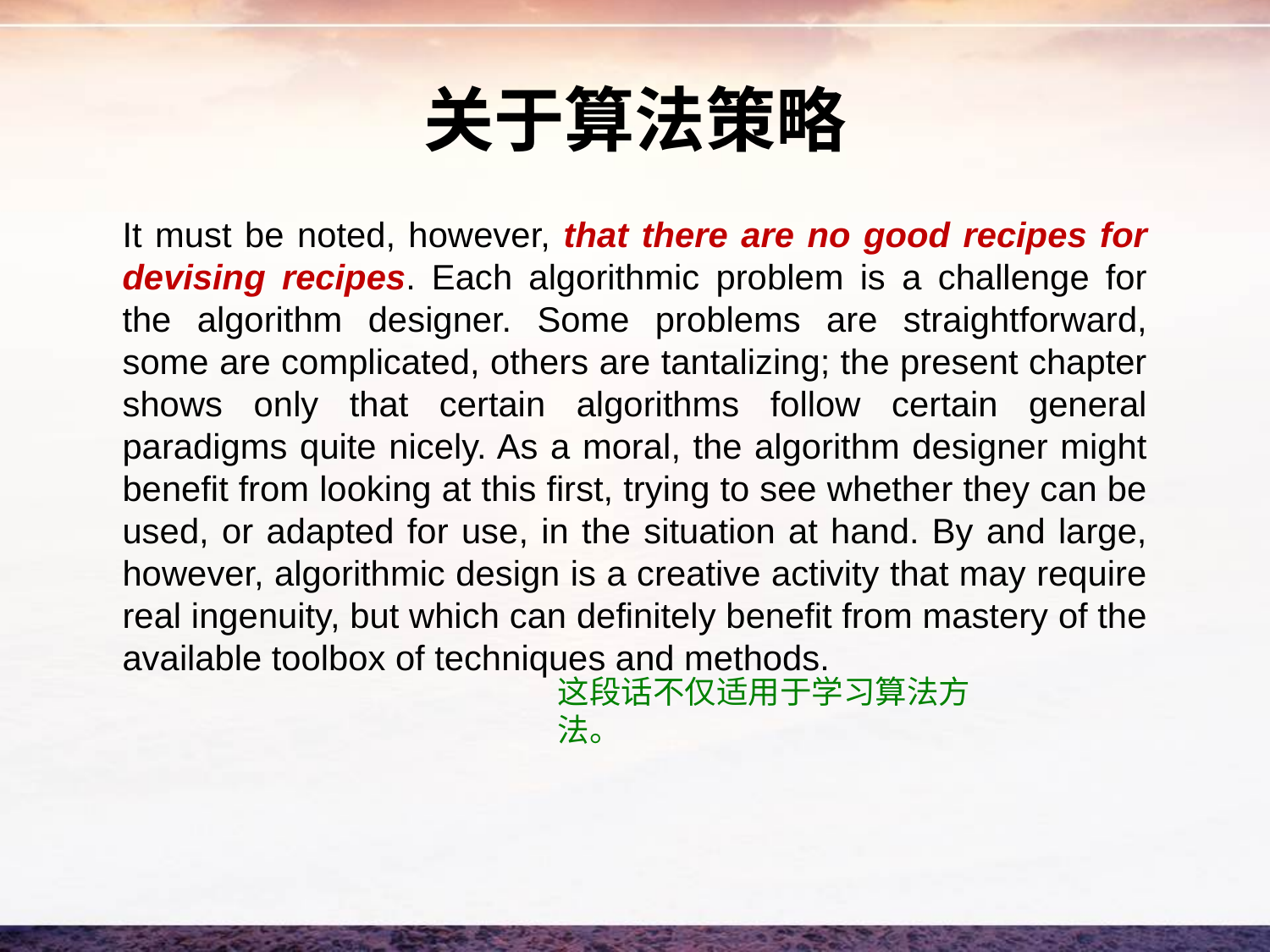

# 关于算法策略
It must be noted, however, that there are no good recipes for devising recipes. Each algorithmic problem is a challenge for the algorithm designer. Some problems are straightforward, some are complicated, others are tantalizing; the present chapter shows only that certain algorithms follow certain general paradigms quite nicely. As a moral, the algorithm designer might benefit from looking at this first, trying to see whether they can be used, or adapted for use, in the situation at hand. By and large, however, algorithmic design is a creative activity that may require real ingenuity, but which can definitely benefit from mastery of the available toolbox of techniques and methods.
这段话不仅适用于学习算法方法。